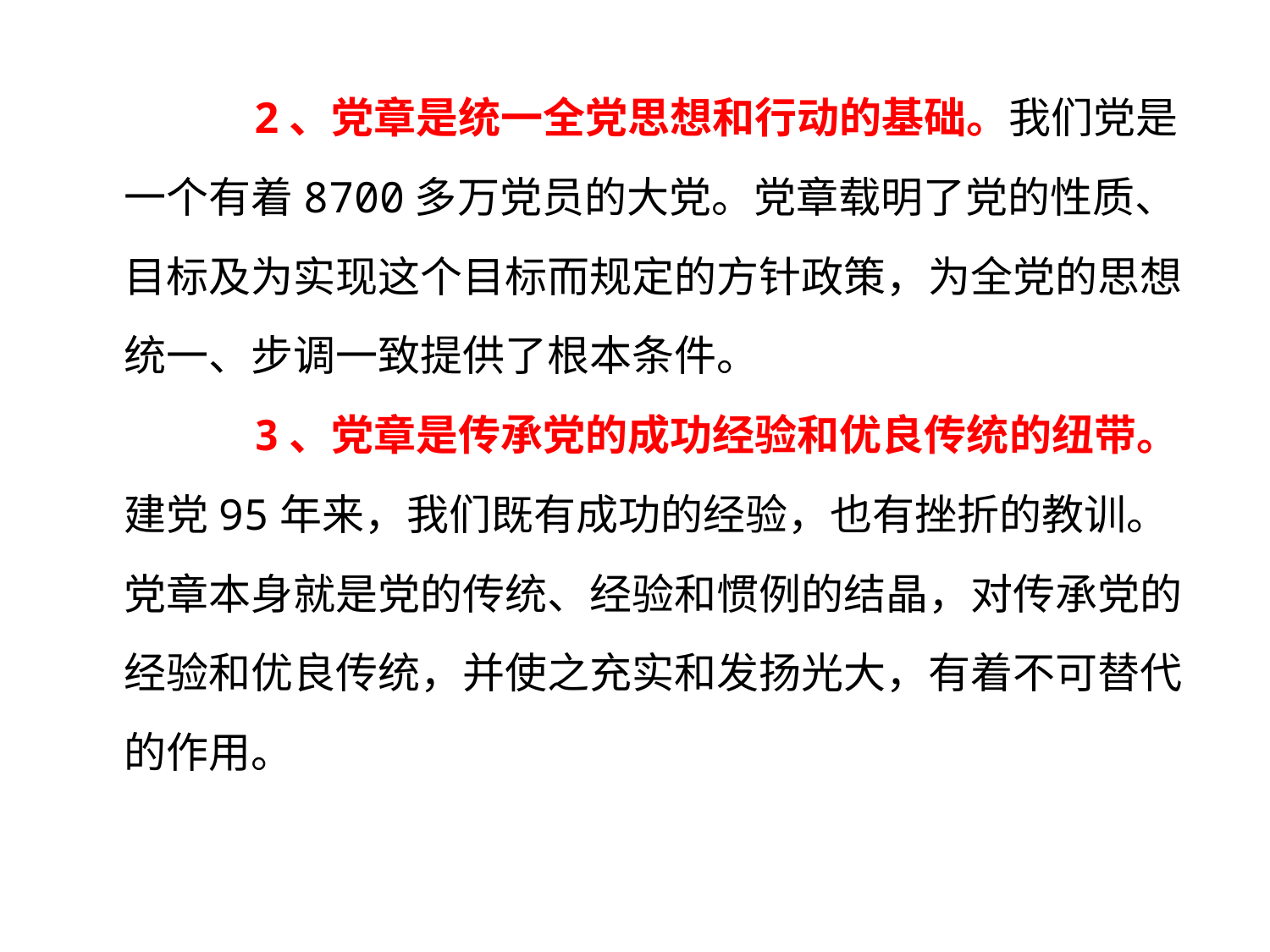

2、党章是统一全党思想和行动的基础。我们党是一个有着8700多万党员的大党。党章载明了党的性质、目标及为实现这个目标而规定的方针政策，为全党的思想统一、步调一致提供了根本条件。
       3、党章是传承党的成功经验和优良传统的纽带。建党95年来，我们既有成功的经验，也有挫折的教训。党章本身就是党的传统、经验和惯例的结晶，对传承党的经验和优良传统，并使之充实和发扬光大，有着不可替代的作用。